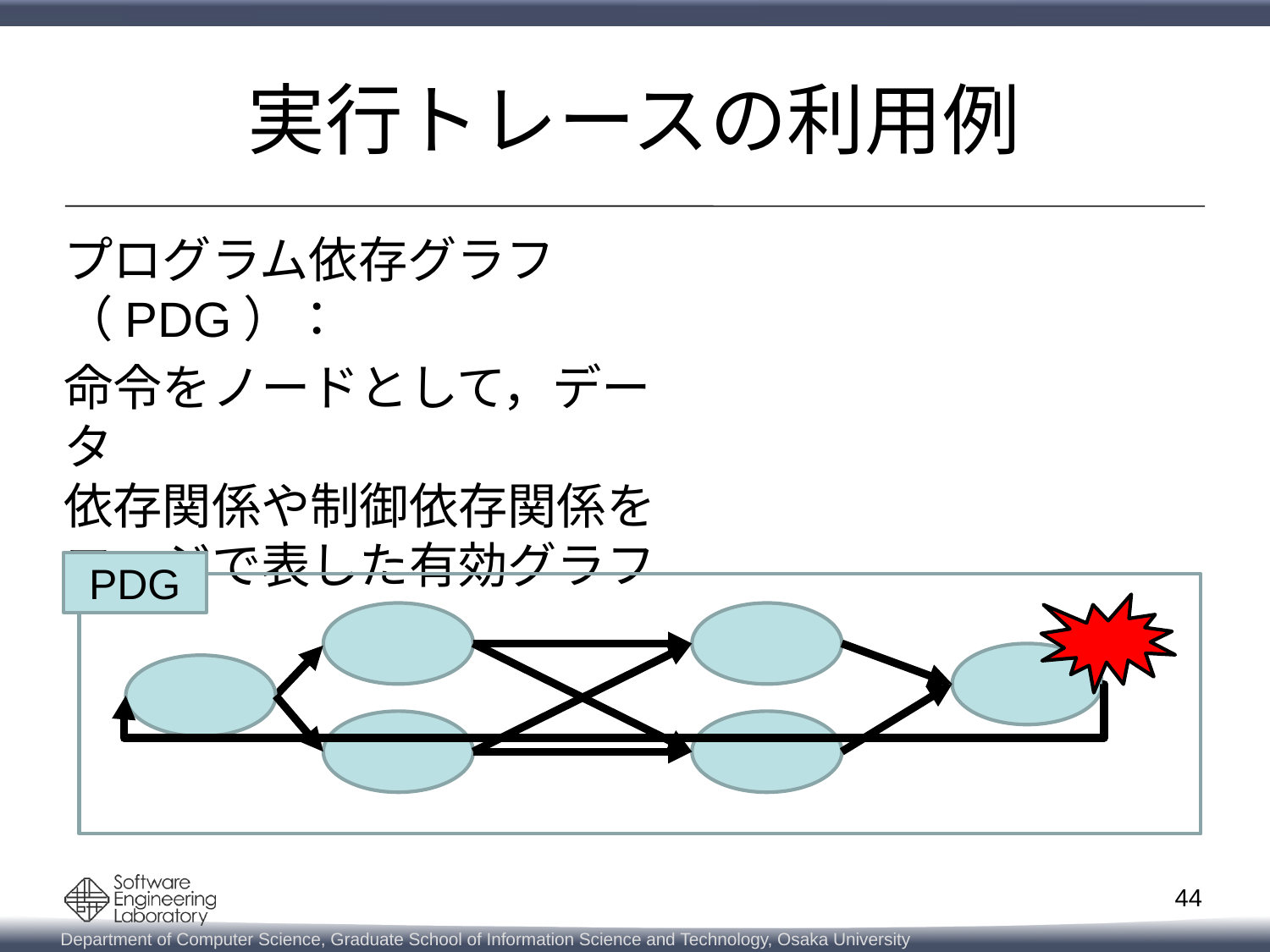

# 実行トレースの利用例
プログラム依存グラフ（PDG）：
命令をノードとして，データ
依存関係や制御依存関係を
エッジで表した有効グラフ
PDG

44